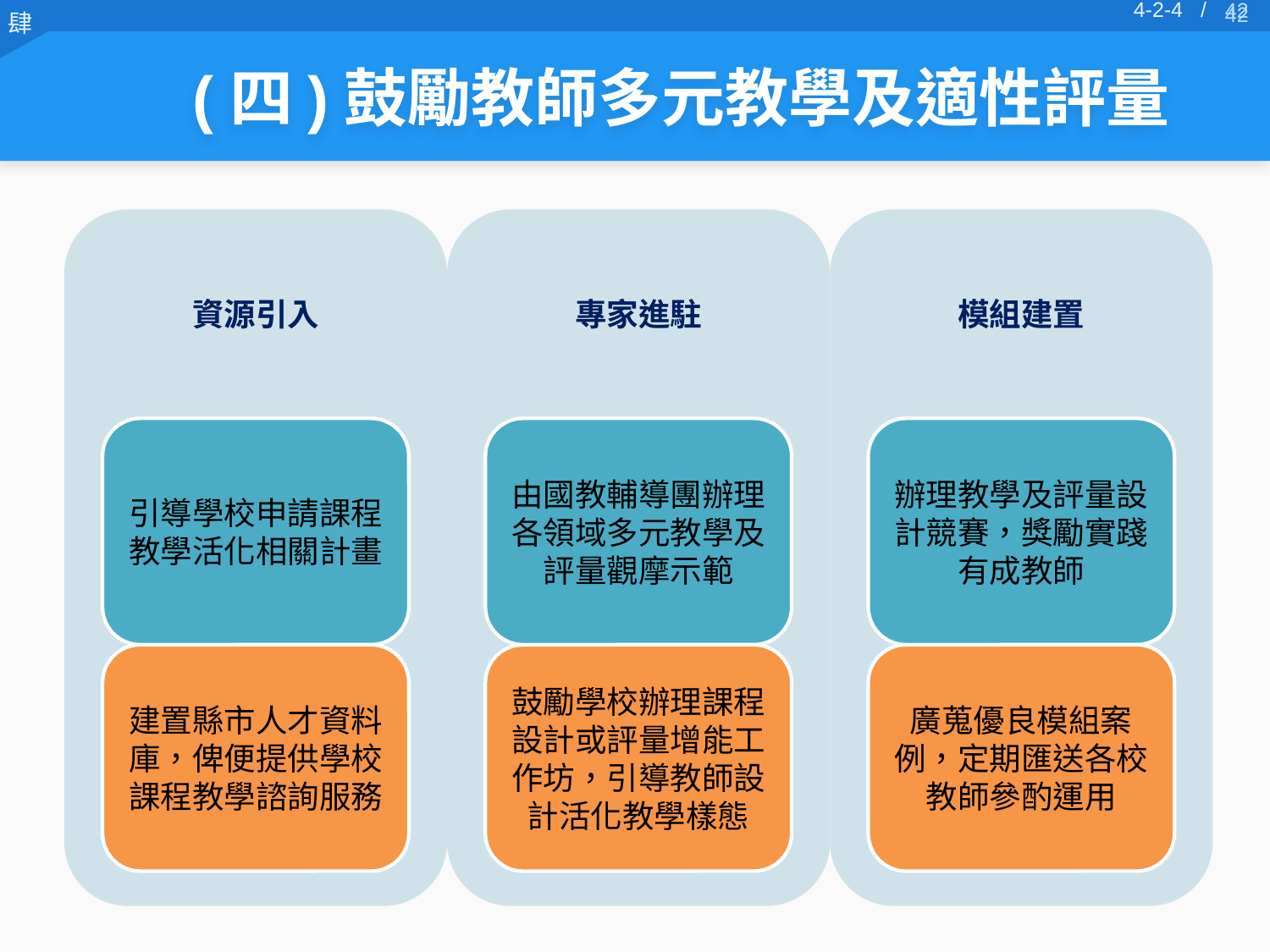

42
42
4-2-4   /
(四)鼓勵教師多元教學及適性評量
資源引入
引導學校申請課程教學活化相關計畫
建置縣市人才資料庫，俾便提供學校課程教學諮詢服務
專家進駐
由國教輔導團辦理各領域多元教學及評量觀摩示範
鼓勵學校辦理課程設計或評量增能工作坊，引導教師設計活化教學樣態
模組建置
辦理教學及評量設計競賽，獎勵實踐有成教師
廣蒐優良模組案例，定期匯送各校教師參酌運用